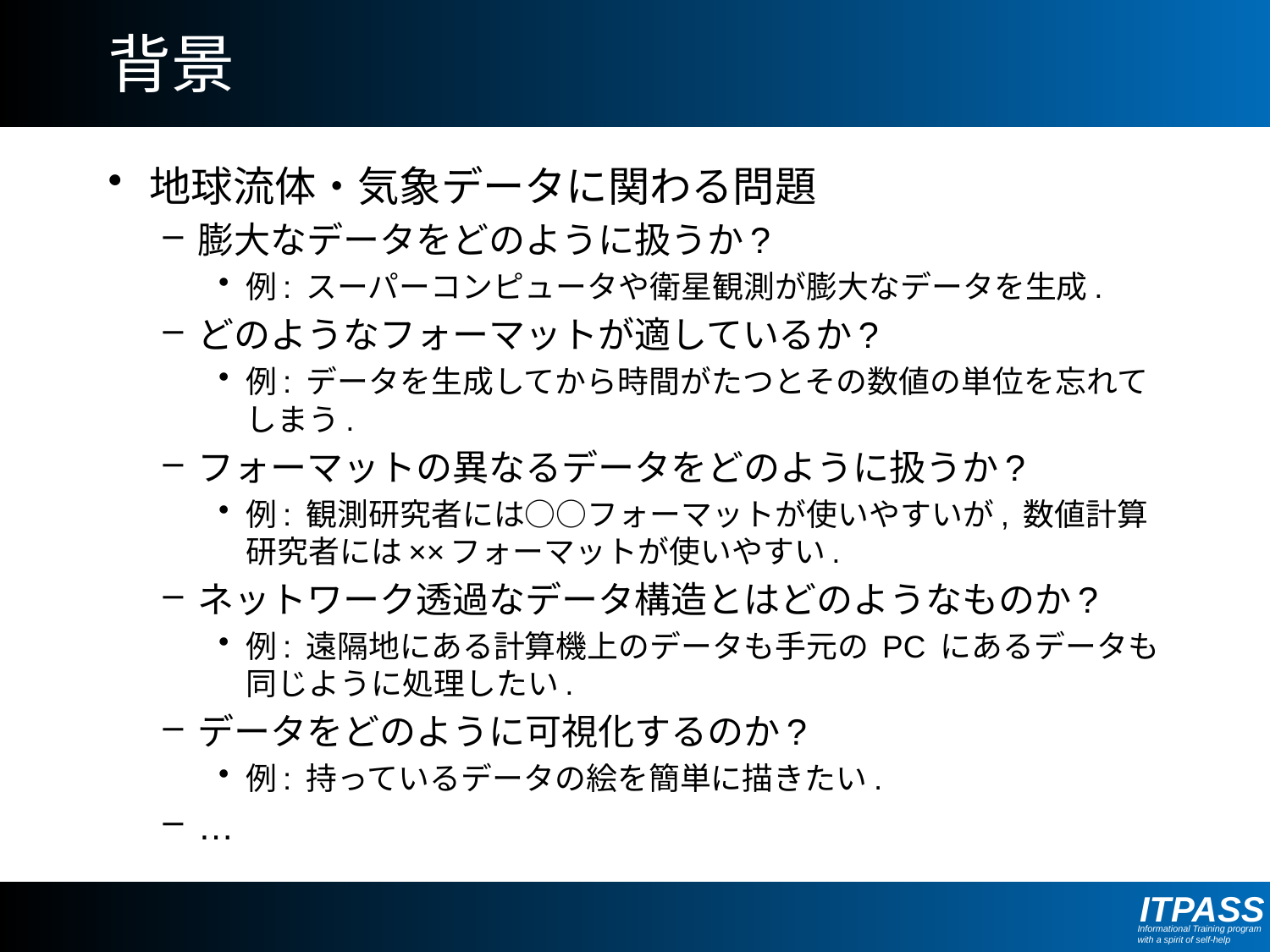

# 背景
地球流体・気象データに関わる問題
膨大なデータをどのように扱うか?
例: スーパーコンピュータや衛星観測が膨大なデータを生成.
どのようなフォーマットが適しているか?
例: データを生成してから時間がたつとその数値の単位を忘れてしまう.
フォーマットの異なるデータをどのように扱うか?
例: 観測研究者には○○フォーマットが使いやすいが, 数値計算研究者には××フォーマットが使いやすい.
ネットワーク透過なデータ構造とはどのようなものか?
例: 遠隔地にある計算機上のデータも手元の PC にあるデータも同じように処理したい.
データをどのように可視化するのか?
例: 持っているデータの絵を簡単に描きたい.
…